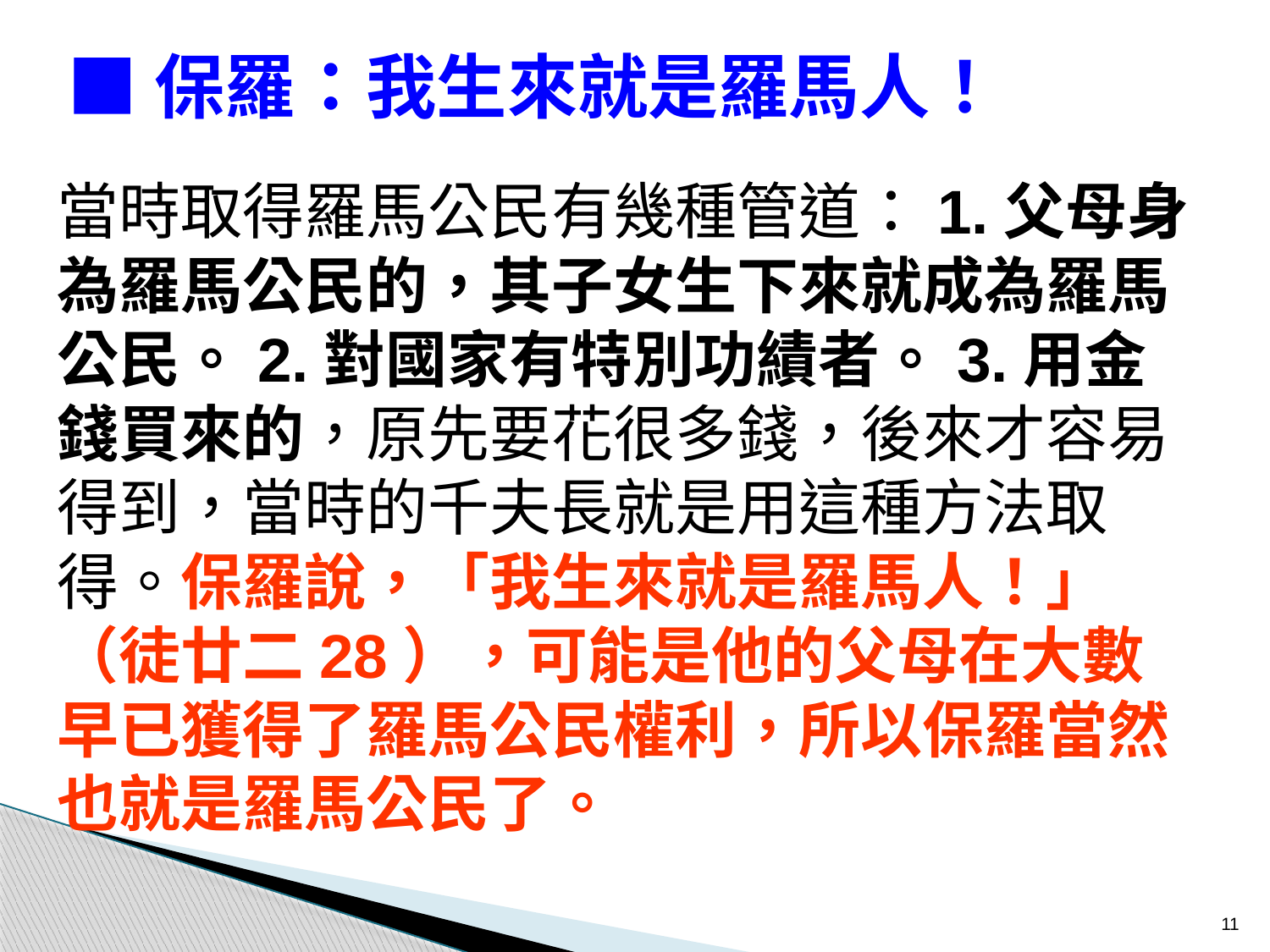

■保羅：我生來就是羅馬人！
當時取得羅馬公民有幾種管道：1.父母身為羅馬公民的，其子女生下來就成為羅馬公民。2.對國家有特別功績者。3.用金錢買來的，原先要花很多錢，後來才容易得到，當時的千夫長就是用這種方法取得。保羅說，「我生來就是羅馬人！」（徒廿二28），可能是他的父母在大數早已獲得了羅馬公民權利，所以保羅當然也就是羅馬公民了。
11